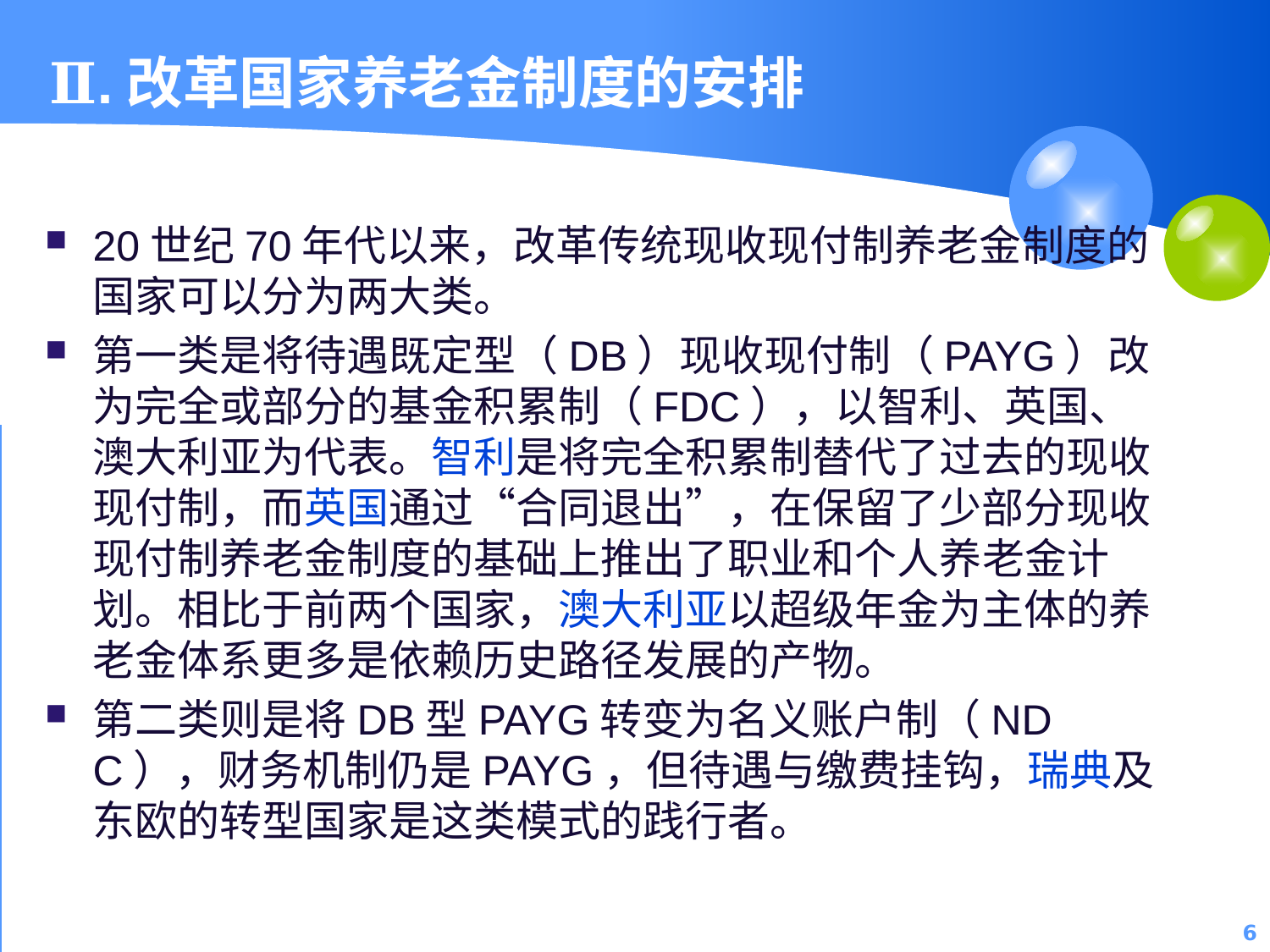

6
# Ⅱ.改革国家养老金制度的安排
20世纪70年代以来，改革传统现收现付制养老金制度的国家可以分为两大类。
第一类是将待遇既定型（DB）现收现付制（PAYG）改为完全或部分的基金积累制（FDC），以智利、英国、澳大利亚为代表。智利是将完全积累制替代了过去的现收现付制，而英国通过“合同退出”，在保留了少部分现收现付制养老金制度的基础上推出了职业和个人养老金计划。相比于前两个国家，澳大利亚以超级年金为主体的养老金体系更多是依赖历史路径发展的产物。
第二类则是将DB型PAYG转变为名义账户制（NDC），财务机制仍是PAYG，但待遇与缴费挂钩，瑞典及东欧的转型国家是这类模式的践行者。